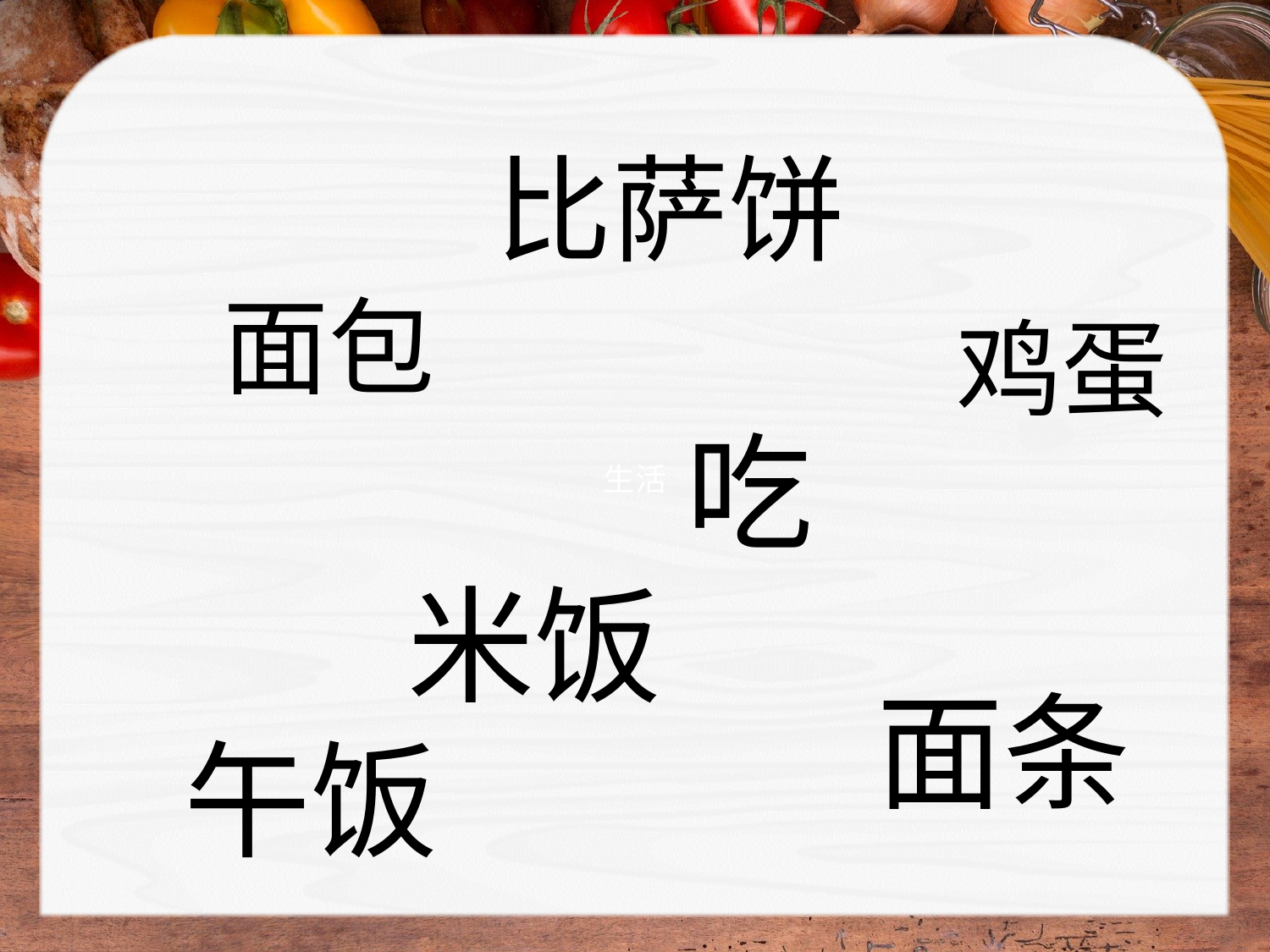

比萨饼
 面包
 鸡蛋
 吃
 米饭
 面条
午饭